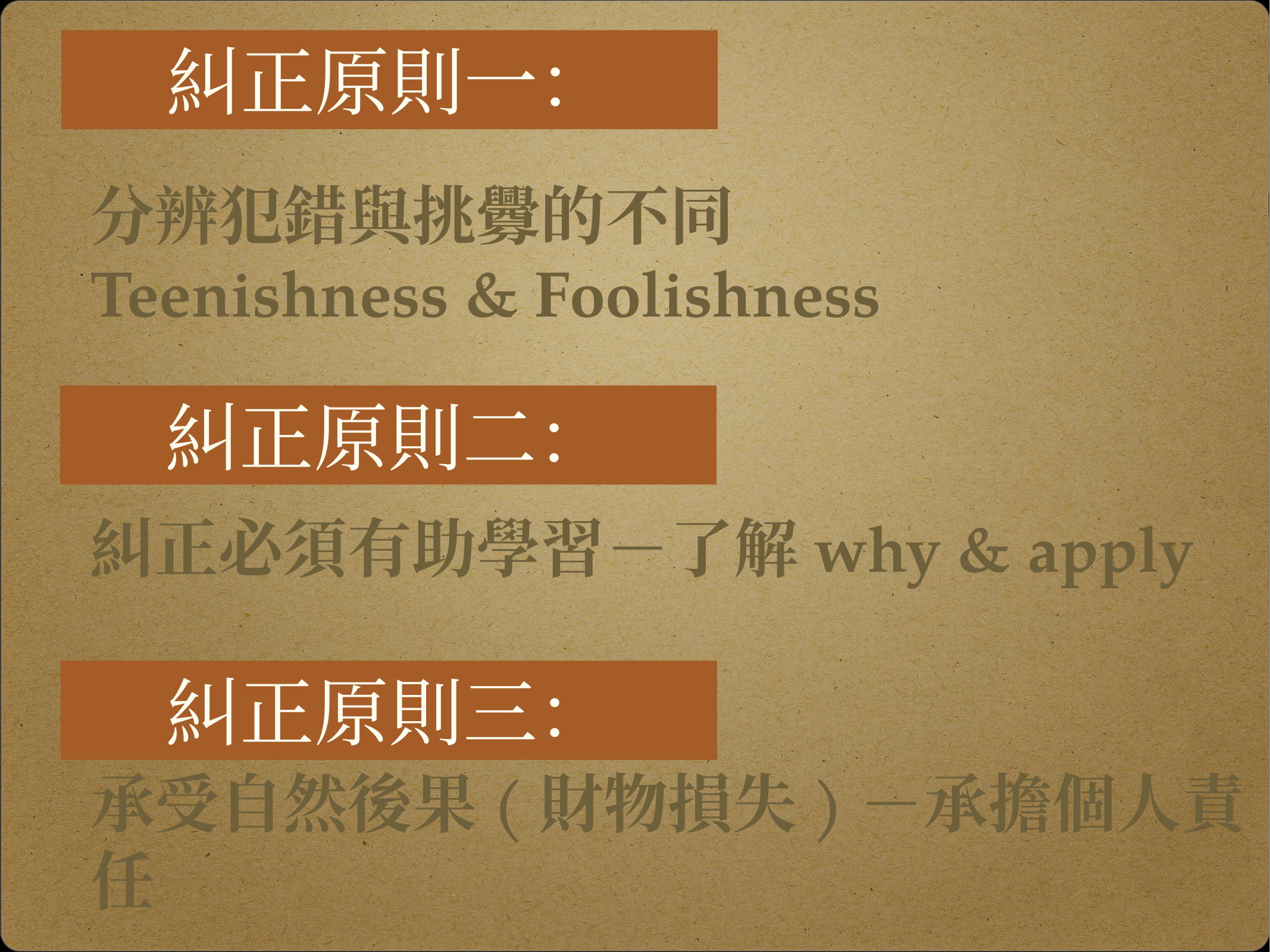

糾正原則一：
分辨犯錯與挑釁的不同
Teenishness & Foolishness
糾正原則二：
糾正必須有助學習－了解why & apply
糾正原則三：
承受自然後果(財物損失)－承擔個人責任